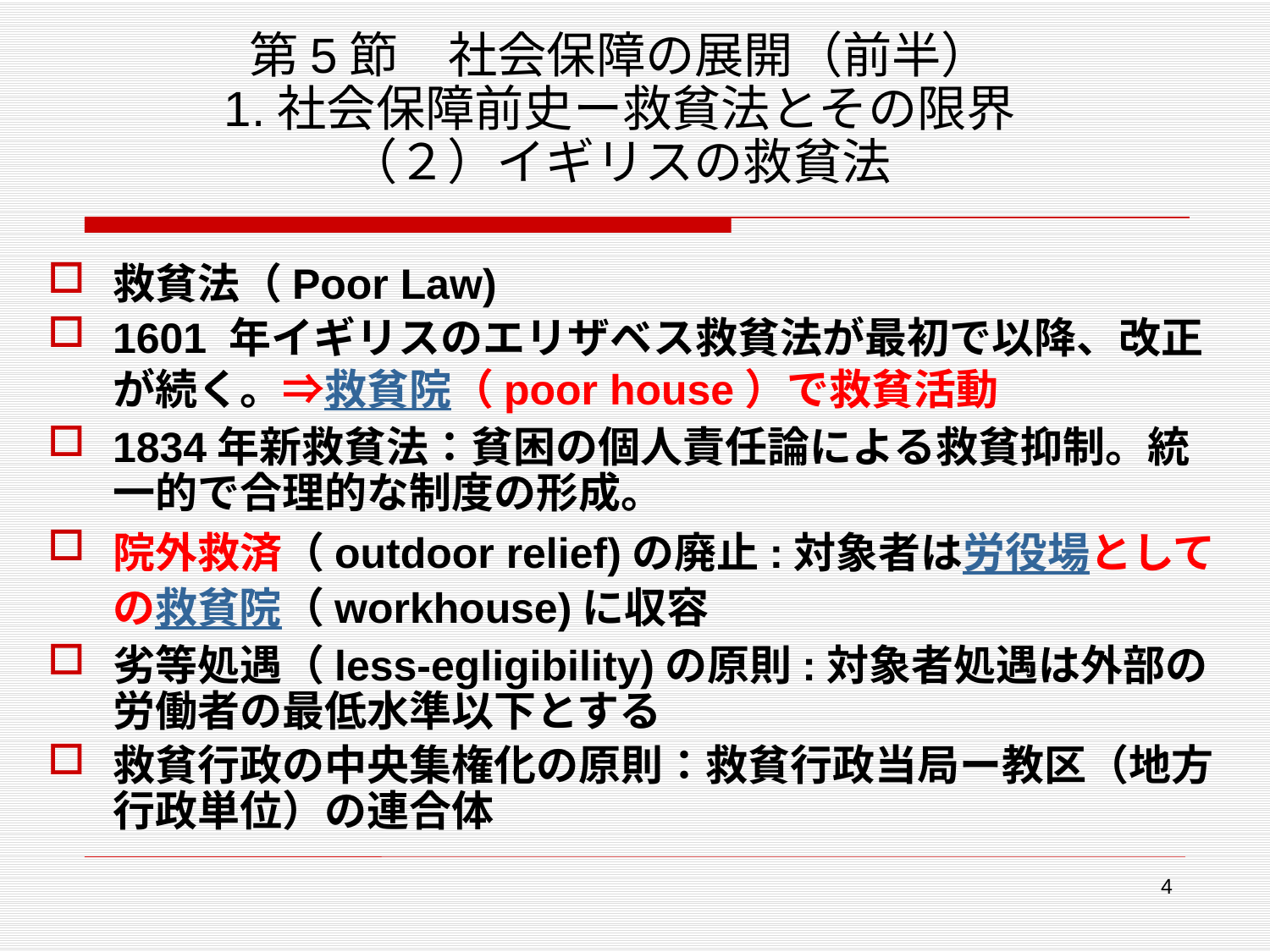

# 第5節　社会保障の展開（前半） 1.社会保障前史ー救貧法とその限界 （２）イギリスの救貧法
救貧法（Poor Law)
1601 年イギリスのエリザベス救貧法が最初で以降、改正が続く。⇒救貧院（poor house）で救貧活動
1834年新救貧法：貧困の個人責任論による救貧抑制。統一的で合理的な制度の形成。
院外救済（outdoor relief)の廃止:対象者は労役場としての救貧院（workhouse)に収容
劣等処遇（less-egligibility)の原則:対象者処遇は外部の労働者の最低水準以下とする
救貧行政の中央集権化の原則：救貧行政当局ー教区（地方行政単位）の連合体
4